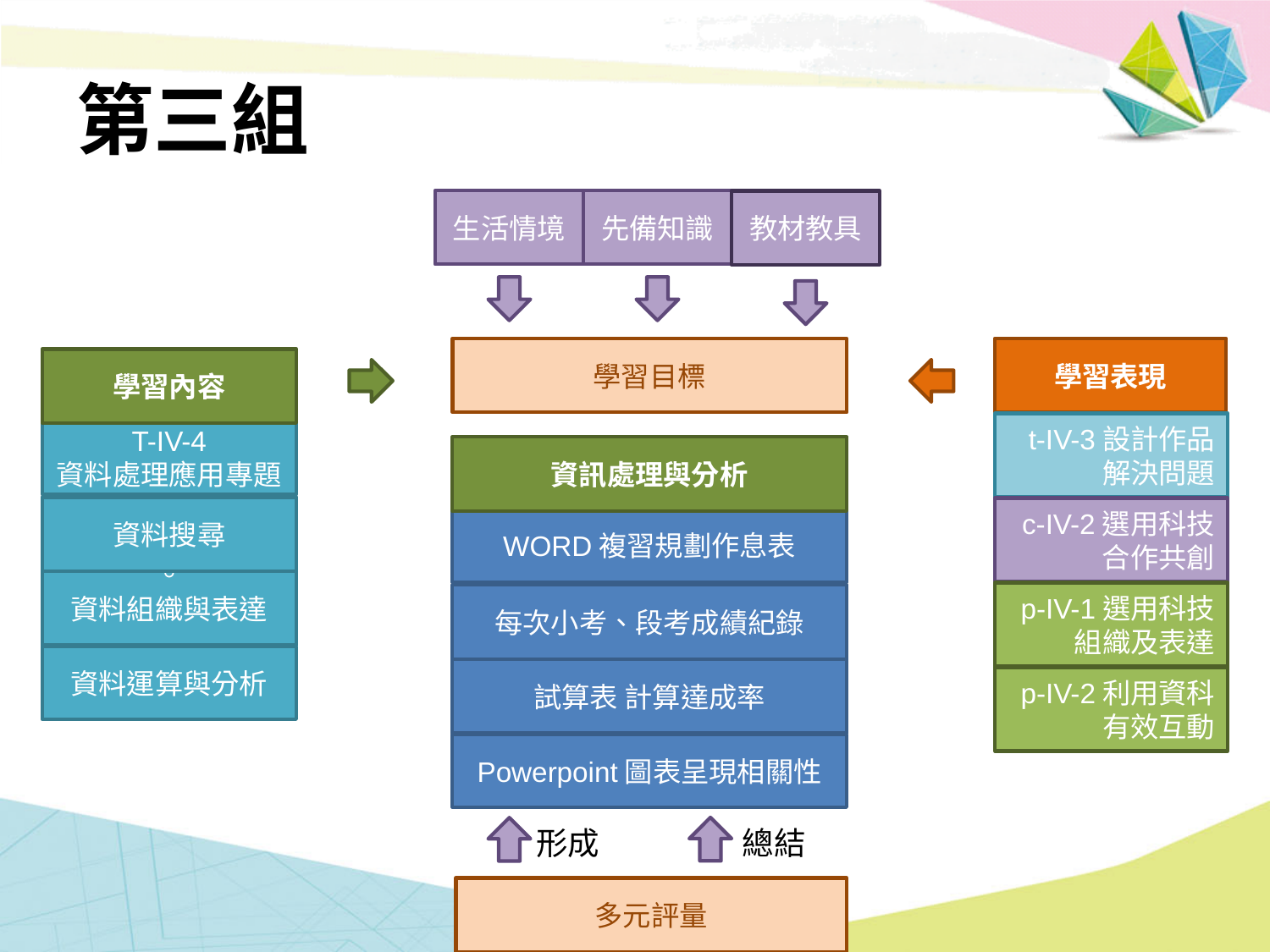

# 第三組
生活情境
先備知識
教材教具

學習目標
學習表現
學習內容

t-IV-3設計作品
解決問題
T-IV-4
資料處理應用專題
資訊處理與分析
資料搜尋
c-IV-2選用科技
合作共創
WORD複習規劃作息表
。
資料組織與表達

p-IV-1選用科技
組織及表達
每次小考、段考成績紀錄
資料運算與分析
試算表 計算達成率
p-IV-2利用資科
有效互動
Powerpoint圖表呈現相關性
形成
總結

多元評量